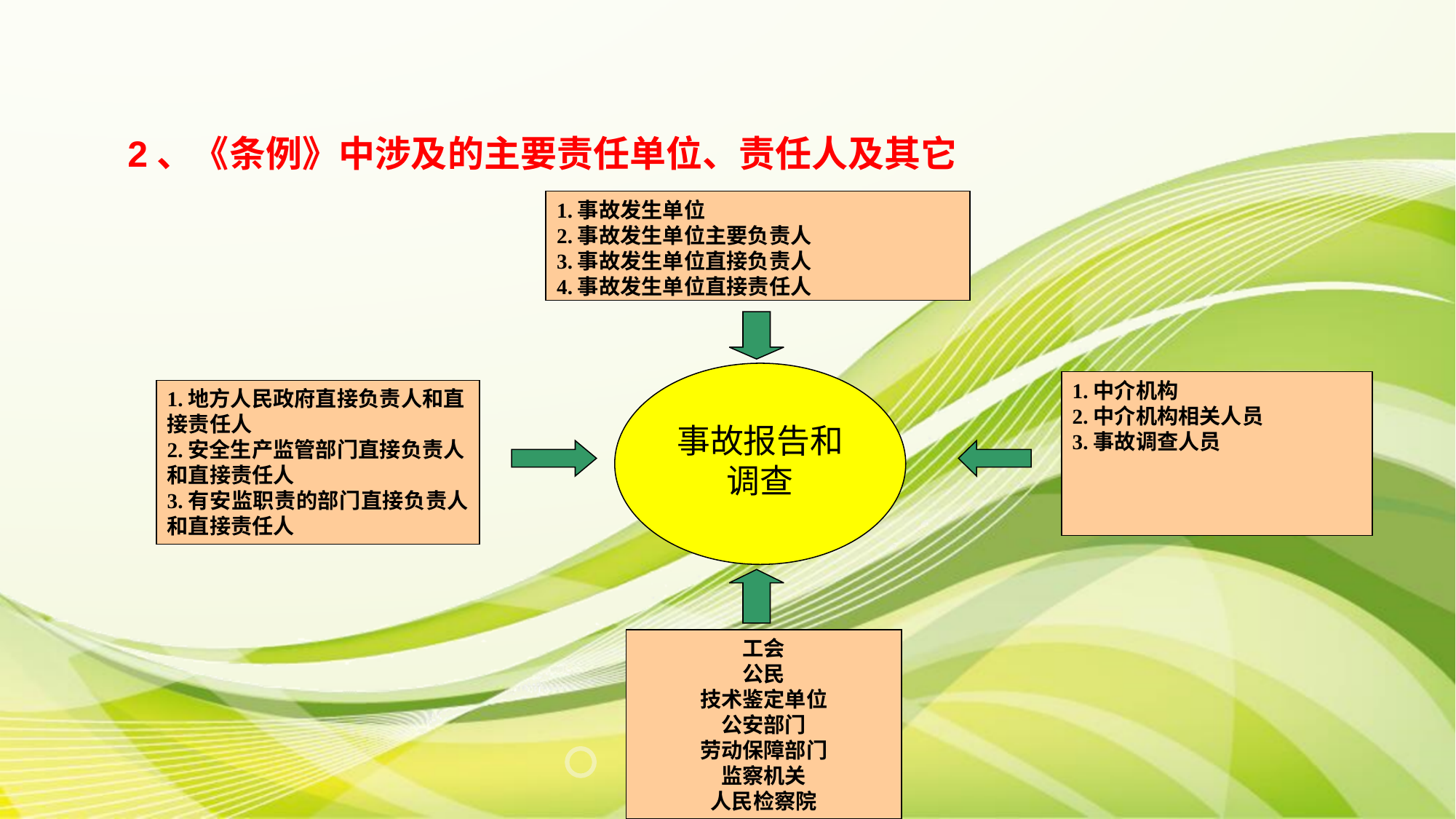

2、《条例》中涉及的主要责任单位、责任人及其它

1.事故发生单位
2.事故发生单位主要负责人
3.事故发生单位直接负责人
4.事故发生单位直接责任人

事故报告和调查

1.中介机构
2.中介机构相关人员
3.事故调查人员
1.地方人民政府直接负责人和直接责任人
2.安全生产监管部门直接负责人和直接责任人
3.有安监职责的部门直接负责人和直接责任人

工会
公民
技术鉴定单位
公安部门
劳动保障部门
监察机关
人民检察院